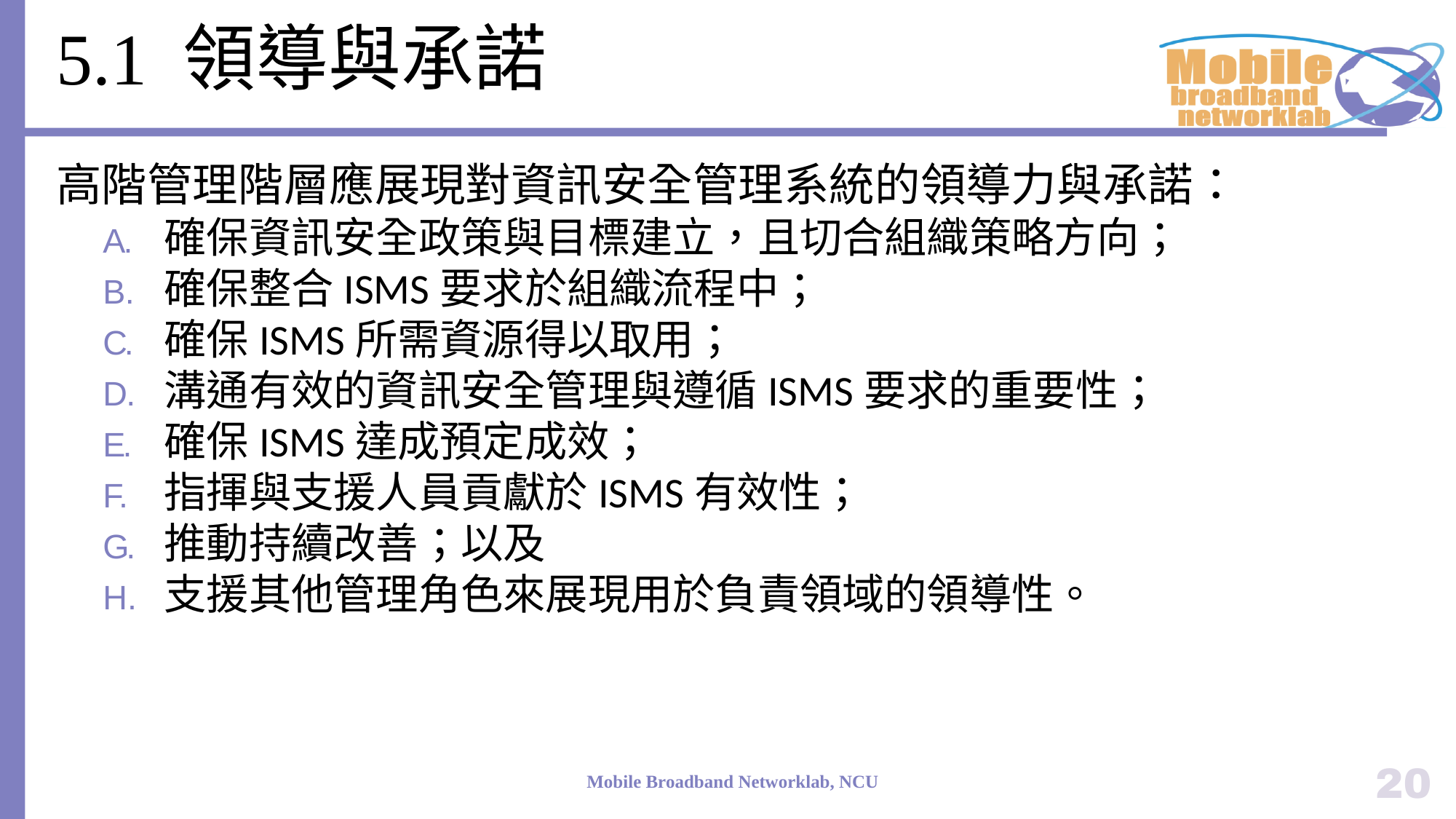

# 5.1 領導與承諾
高階管理階層應展現對資訊安全管理系統的領導力與承諾：
確保資訊安全政策與目標建立，且切合組織策略方向；
確保整合ISMS要求於組織流程中；
確保ISMS所需資源得以取用；
溝通有效的資訊安全管理與遵循ISMS要求的重要性；
確保ISMS達成預定成效；
指揮與支援人員貢獻於ISMS有效性；
推動持續改善；以及
支援其他管理角色來展現用於負責領域的領導性。

20